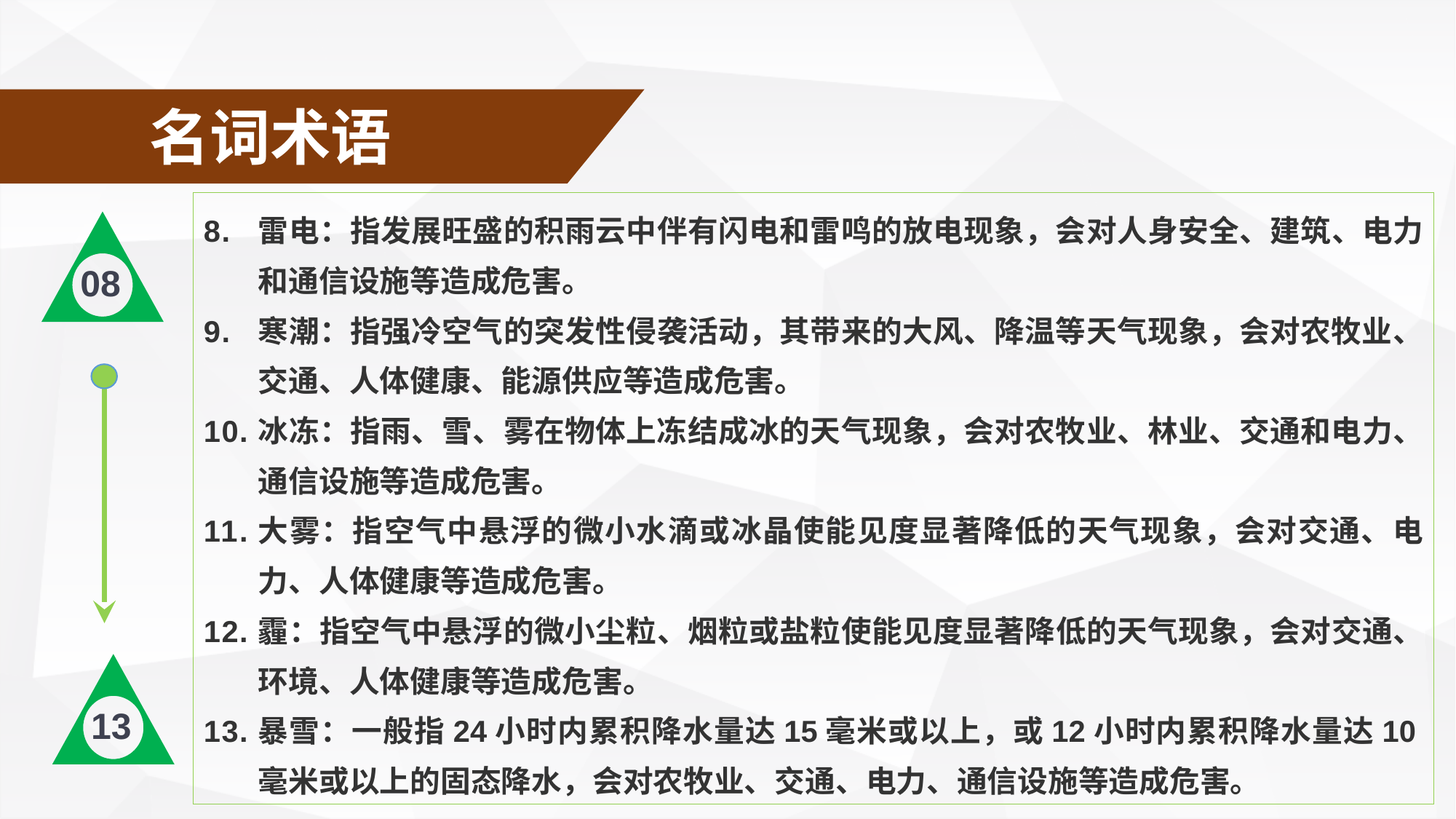

名词术语
雷电：指发展旺盛的积雨云中伴有闪电和雷鸣的放电现象，会对人身安全、建筑、电力和通信设施等造成危害。
寒潮：指强冷空气的突发性侵袭活动，其带来的大风、降温等天气现象，会对农牧业、交通、人体健康、能源供应等造成危害。
冰冻：指雨、雪、雾在物体上冻结成冰的天气现象，会对农牧业、林业、交通和电力、通信设施等造成危害。
大雾：指空气中悬浮的微小水滴或冰晶使能见度显著降低的天气现象，会对交通、电力、人体健康等造成危害。
霾：指空气中悬浮的微小尘粒、烟粒或盐粒使能见度显著降低的天气现象，会对交通、环境、人体健康等造成危害。
暴雪：一般指24小时内累积降水量达15毫米或以上，或12小时内累积降水量达10毫米或以上的固态降水，会对农牧业、交通、电力、通信设施等造成危害。

08

13